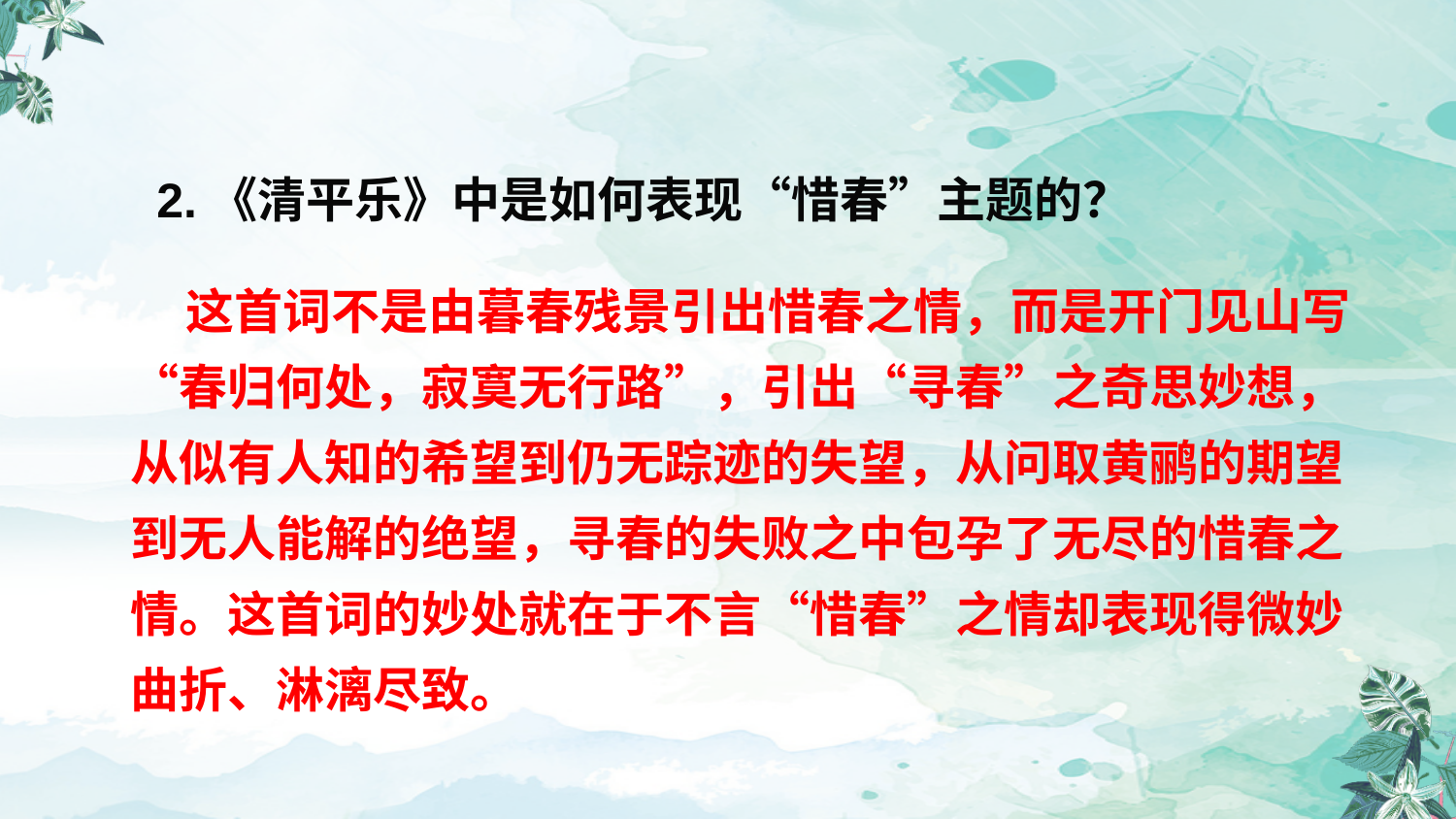

2.《清平乐》中是如何表现“惜春”主题的？
    这首词不是由暮春残景引出惜春之情，而是开门见山写“春归何处，寂寞无行路”，引出“寻春”之奇思妙想，从似有人知的希望到仍无踪迹的失望，从问取黄鹂的期望到无人能解的绝望，寻春的失败之中包孕了无尽的惜春之情。这首词的妙处就在于不言“惜春”之情却表现得微妙曲折、淋漓尽致。